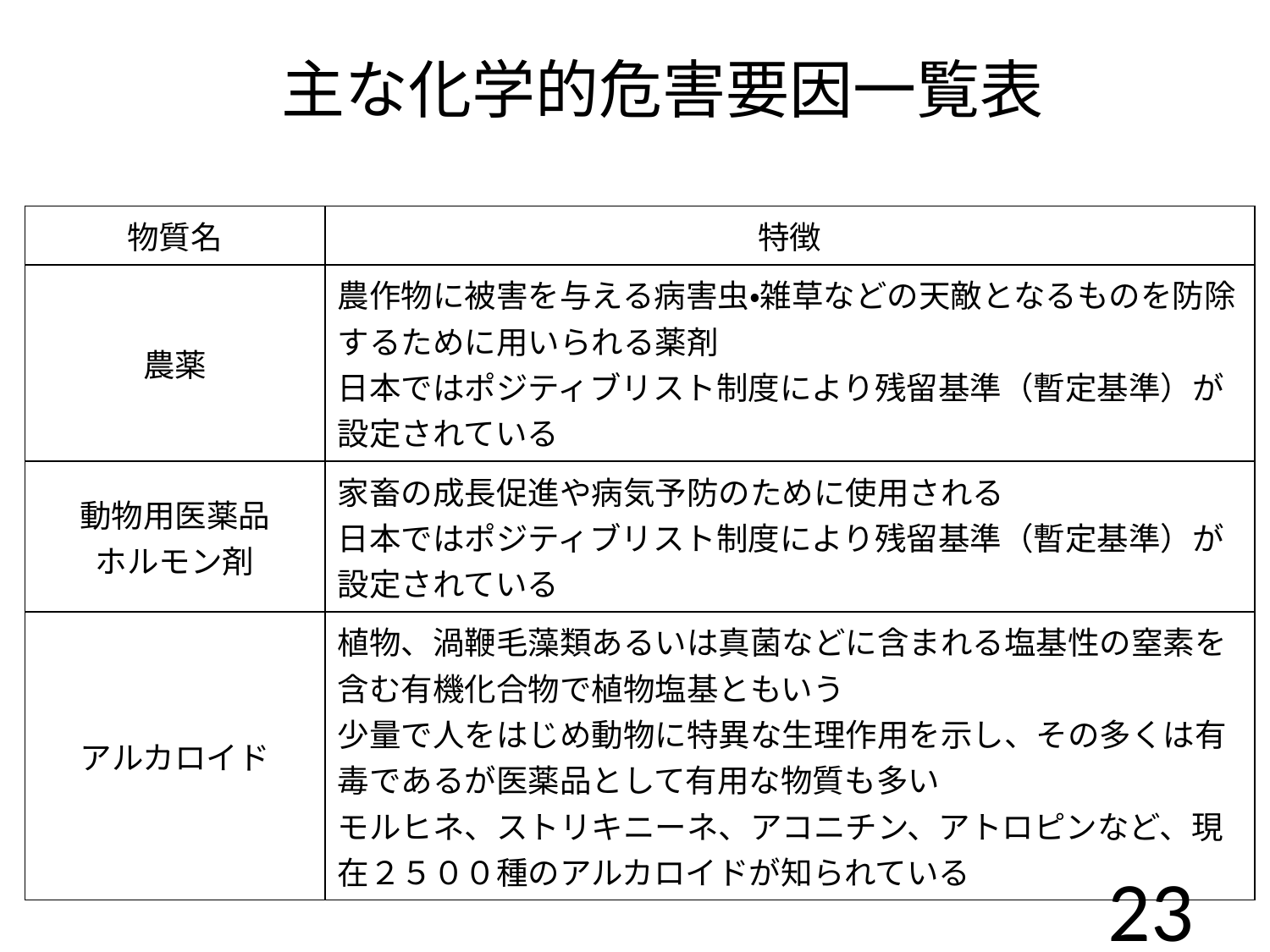

# 主な化学的危害要因一覧表
| 物質名 | 特徴 |
| --- | --- |
| 農薬 | 農作物に被害を与える病害虫・雑草などの天敵となるものを防除するために用いられる薬剤 日本ではポジティブリスト制度により残留基準（暫定基準）が設定されている |
| 動物用医薬品 ホルモン剤 | 家畜の成長促進や病気予防のために使用される 日本ではポジティブリスト制度により残留基準（暫定基準）が設定されている |
| アルカロイド | 植物、渦鞭毛藻類あるいは真菌などに含まれる塩基性の窒素を含む有機化合物で植物塩基ともいう 少量で人をはじめ動物に特異な生理作用を示し、その多くは有毒であるが医薬品として有用な物質も多い モルヒネ、ストリキニーネ、アコニチン、アトロピンなど、現在２５００種のアルカロイドが知られている |
23